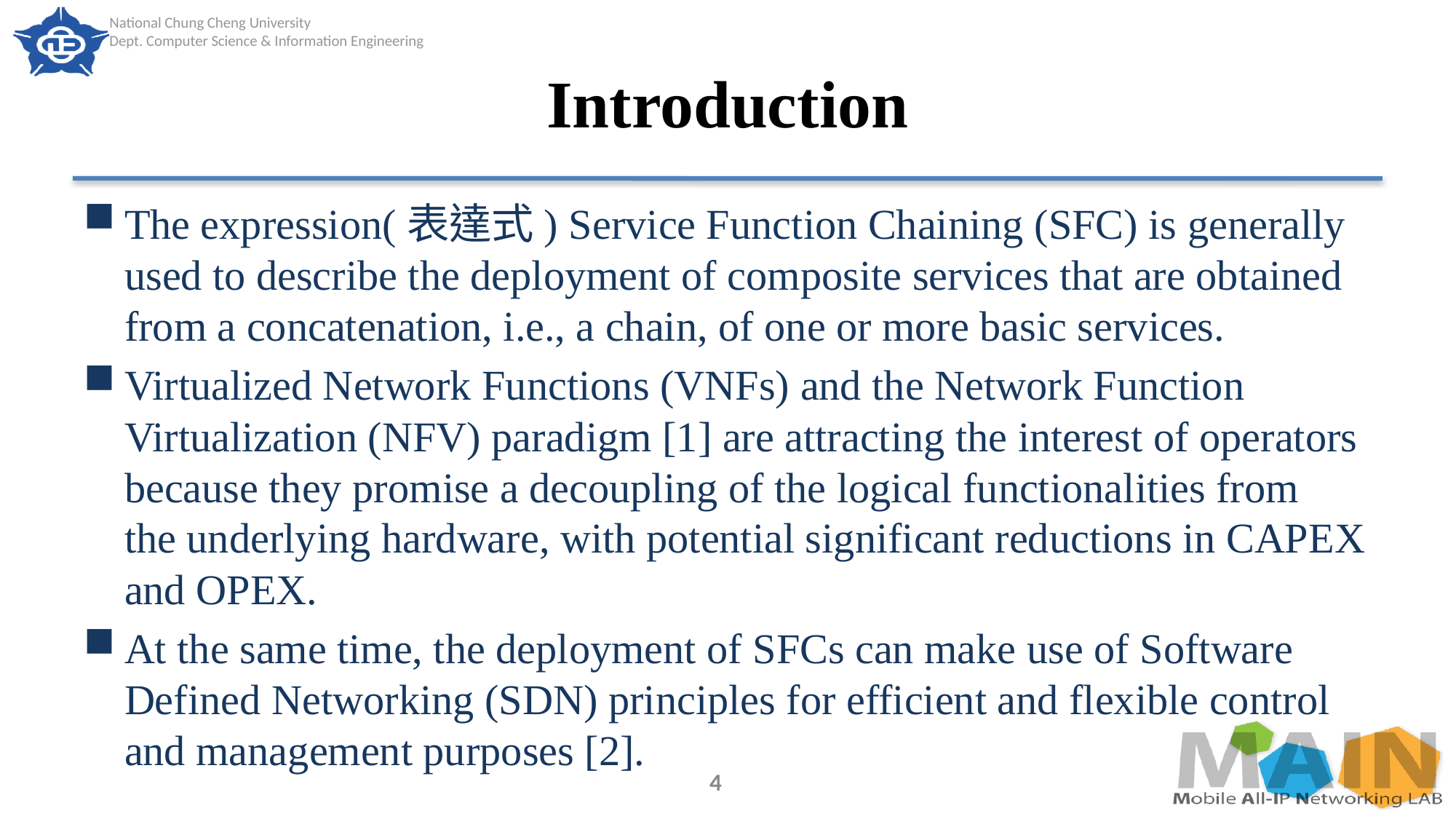

# Introduction
The expression(表達式) Service Function Chaining (SFC) is generally used to describe the deployment of composite services that are obtained from a concatenation, i.e., a chain, of one or more basic services.
Virtualized Network Functions (VNFs) and the Network Function Virtualization (NFV) paradigm [1] are attracting the interest of operators because they promise a decoupling of the logical functionalities from
the underlying hardware, with potential significant reductions in CAPEX and OPEX.
At the same time, the deployment of SFCs can make use of Software Defined Networking (SDN) principles for efficient and flexible control and management purposes [2].

4